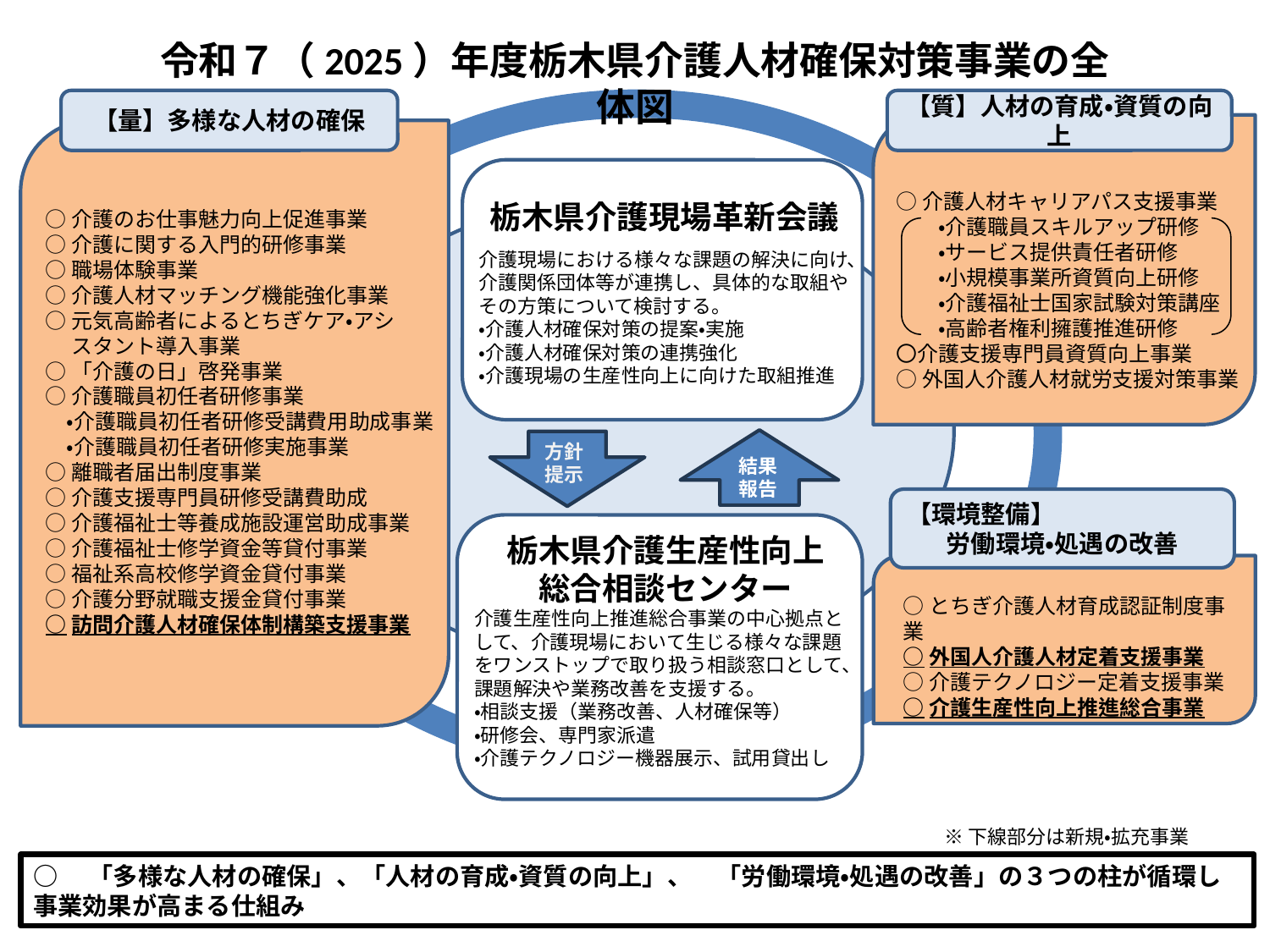

令和７（2025）年度栃木県介護人材確保対策事業の全体図

【量】多様な人材の確保
【質】人材の育成・資質の向上

○介護のお仕事魅力向上促進事業
○介護に関する入門的研修事業
○職場体験事業
○介護人材マッチング機能強化事業
○元気高齢者によるとちぎケア・アシ
　 スタント導入事業
○「介護の日」啓発事業
○介護職員初任者研修事業
　・介護職員初任者研修受講費用助成事業
　・介護職員初任者研修実施事業
○離職者届出制度事業
○介護支援専門員研修受講費助成
○介護福祉士等養成施設運営助成事業
○介護福祉士修学資金等貸付事業
○福祉系高校修学資金貸付事業
○介護分野就職支援金貸付事業
○訪問介護人材確保体制構築支援事業
○介護人材キャリアパス支援事業
　　・介護職員スキルアップ研修
　　・サービス提供責任者研修
　　・小規模事業所資質向上研修
　　・介護福祉士国家試験対策講座
　　・高齢者権利擁護推進研修
〇介護支援専門員資質向上事業
○外国人介護人材就労支援対策事業
栃木県介護現場革新会議

介護現場における様々な課題の解決に向け、介護関係団体等が連携し、具体的な取組やその方策について検討する。
・介護人材確保対策の提案・実施
・介護人材確保対策の連携強化
・介護現場の生産性向上に向けた取組推進

方針
提示
結果
報告
【環境整備】
労働環境・処遇の改善
・機器展示
栃木県介護生産性向上
総合相談センター
介護生産性向上推進総合事業の中心拠点として、介護現場において生じる様々な課題をワンストップで取り扱う相談窓口として、課題解決や業務改善を支援する。
・相談支援（業務改善、人材確保等）
・研修会、専門家派遣
・介護テクノロジー機器展示、試用貸出し

○とちぎ介護人材育成認証制度事業
○外国人介護人材定着支援事業
○介護テクノロジー定着支援事業
○介護生産性向上推進総合事業
※下線部分は新規・拡充事業
○　「多様な人材の確保」、「人材の育成・資質の向上」、　「労働環境・処遇の改善」の３つの柱が循環し事業効果が高まる仕組み